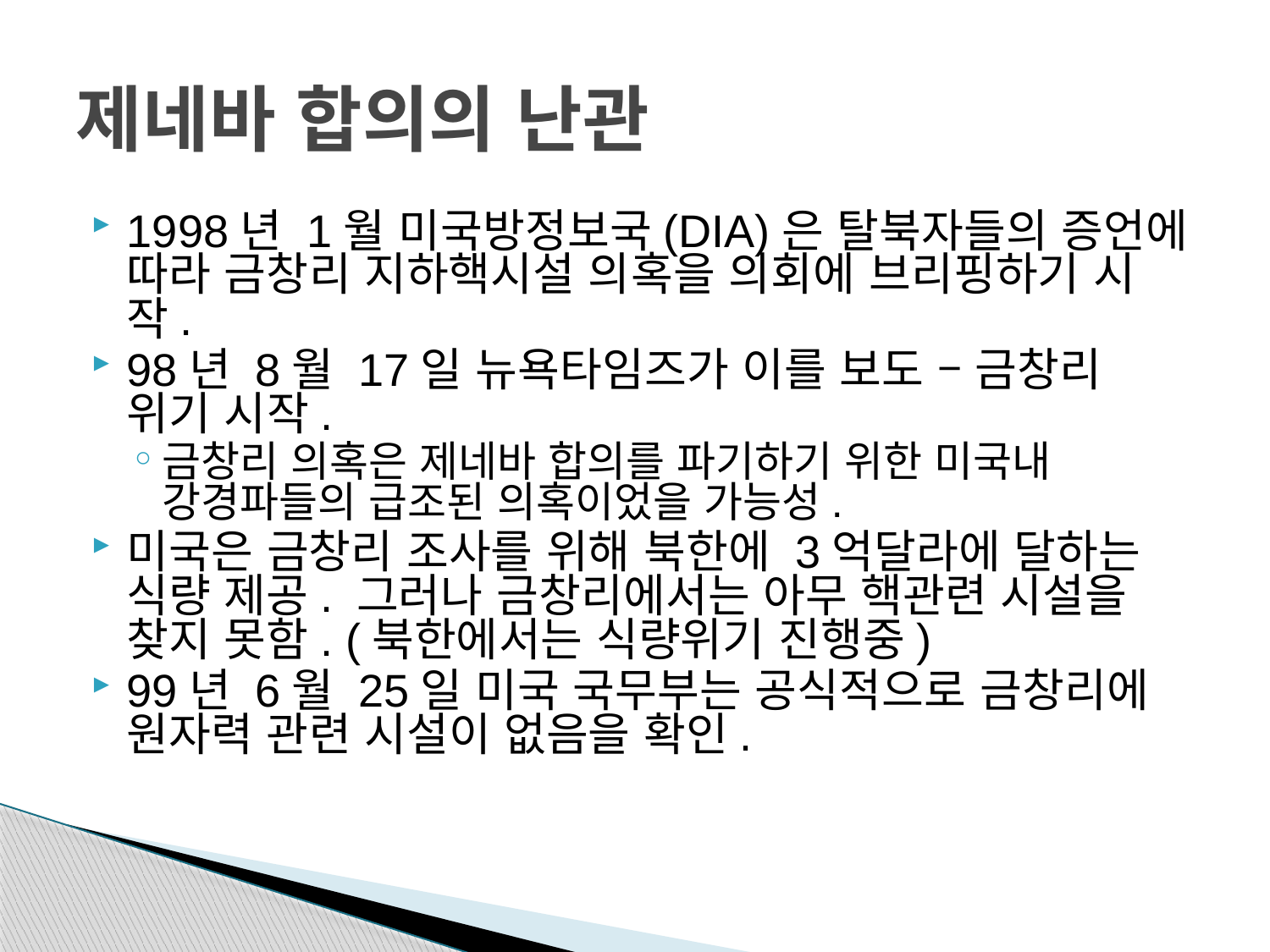

# 제네바 합의의 난관
1998년 1월 미국방정보국(DIA)은 탈북자들의 증언에 따라 금창리 지하핵시설 의혹을 의회에 브리핑하기 시작.
98년 8월 17일 뉴욕타임즈가 이를 보도 – 금창리 위기 시작.
금창리 의혹은 제네바 합의를 파기하기 위한 미국내 강경파들의 급조된 의혹이었을 가능성.
미국은 금창리 조사를 위해 북한에 3억달라에 달하는 식량 제공. 그러나 금창리에서는 아무 핵관련 시설을 찾지 못함. (북한에서는 식량위기 진행중)
99년 6월 25일 미국 국무부는 공식적으로 금창리에 원자력 관련 시설이 없음을 확인.